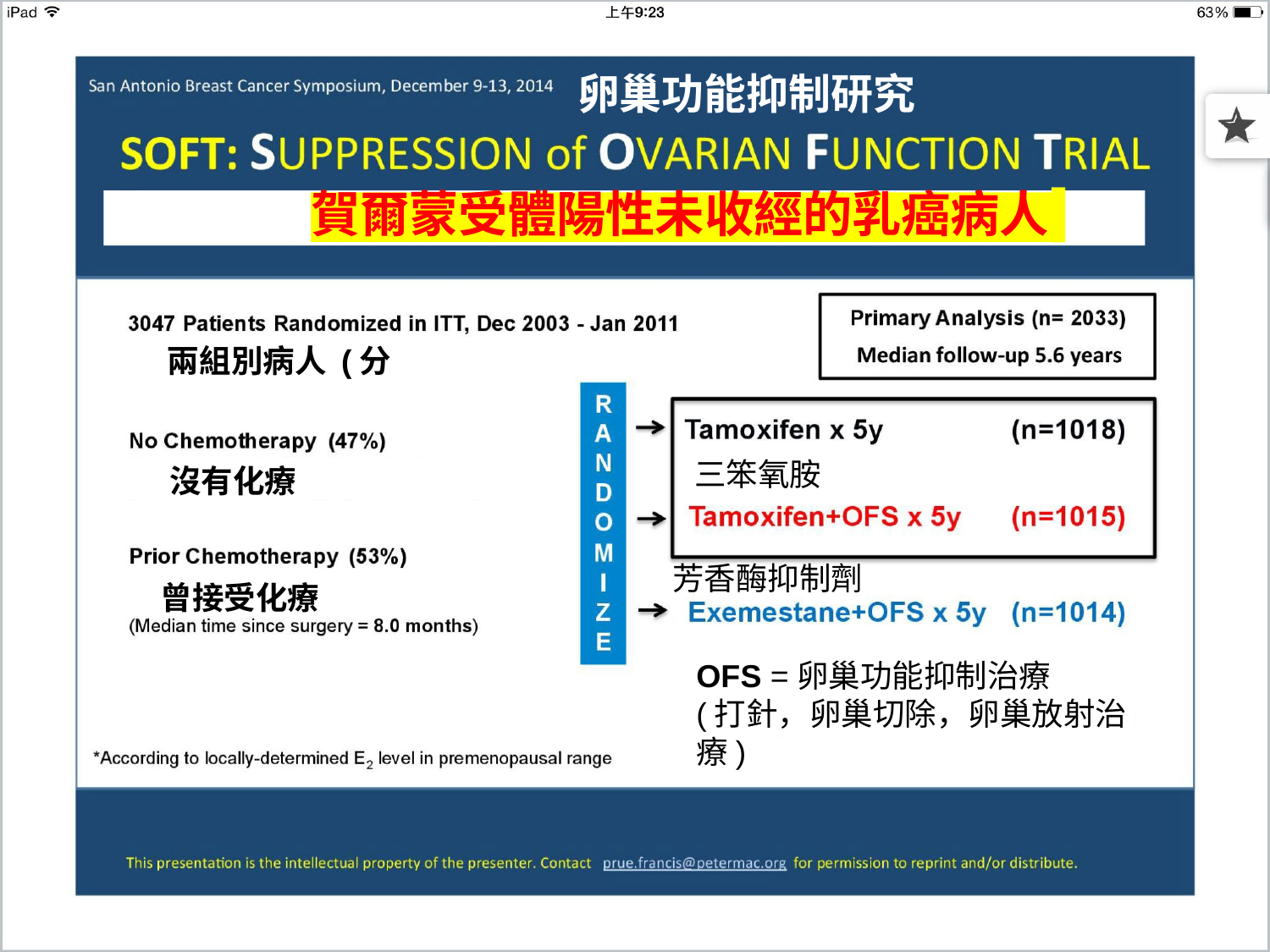

# 卵巢功能抑制研究

賀爾蒙受體陽性未收經的乳癌病人
兩組別病人 (分層)

三笨氧胺
沒有化療
芳香酶抑制劑
曾接受化療
OFS =卵巢功能抑制治療
(打針，卵巢切除，卵巢放射治療)